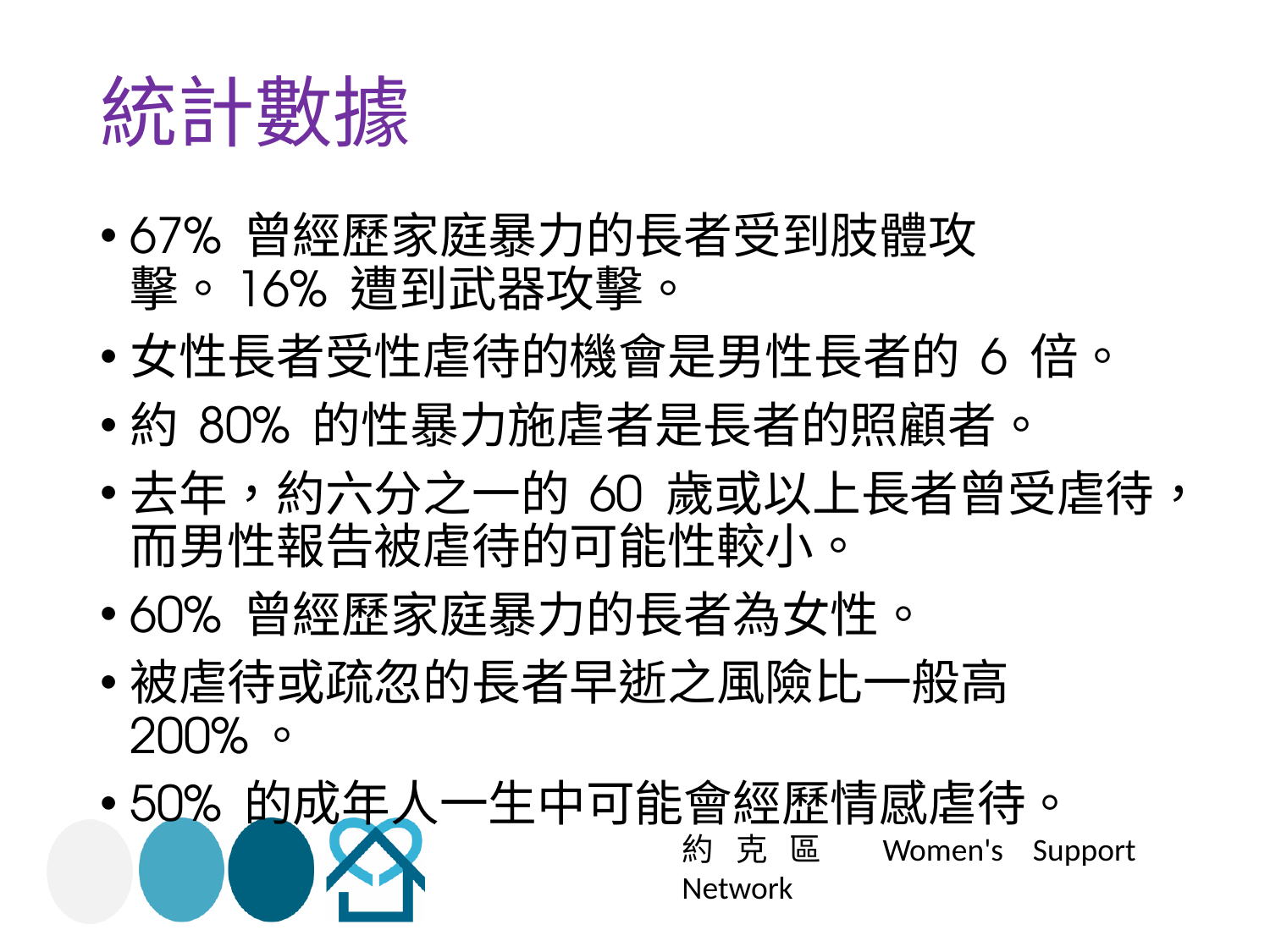

# 統計數據

67% 曾經歷家庭暴力的長者受到肢體攻擊。16% 遭到武器攻擊。
女性長者受性虐待的機會是男性長者的 6 倍。
約 80% 的性暴力施虐者是長者的照顧者。
去年，約六分之一的 60 歲或以上長者曾受虐待，而男性報告被虐待的可能性較小。
60% 曾經歷家庭暴力的長者為女性。
被虐待或疏忽的長者早逝之風險比一般高 200%。
50% 的成年人一生中可能會經歷情感虐待。

約克區 Women's Support Network